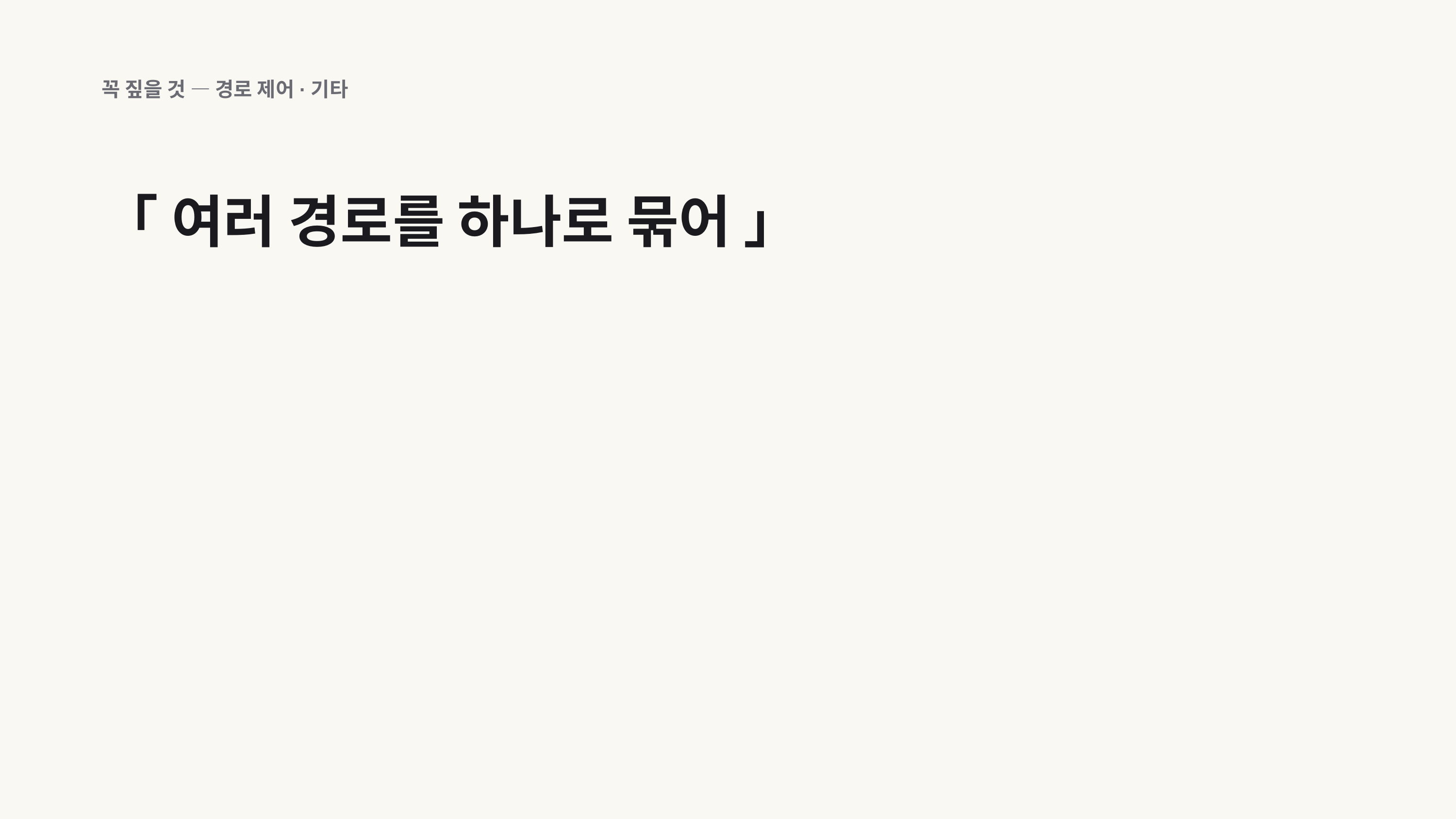

꼭 짚을 것 — 경로 제어·기타
「 여러 경로를 하나로 묶어 」